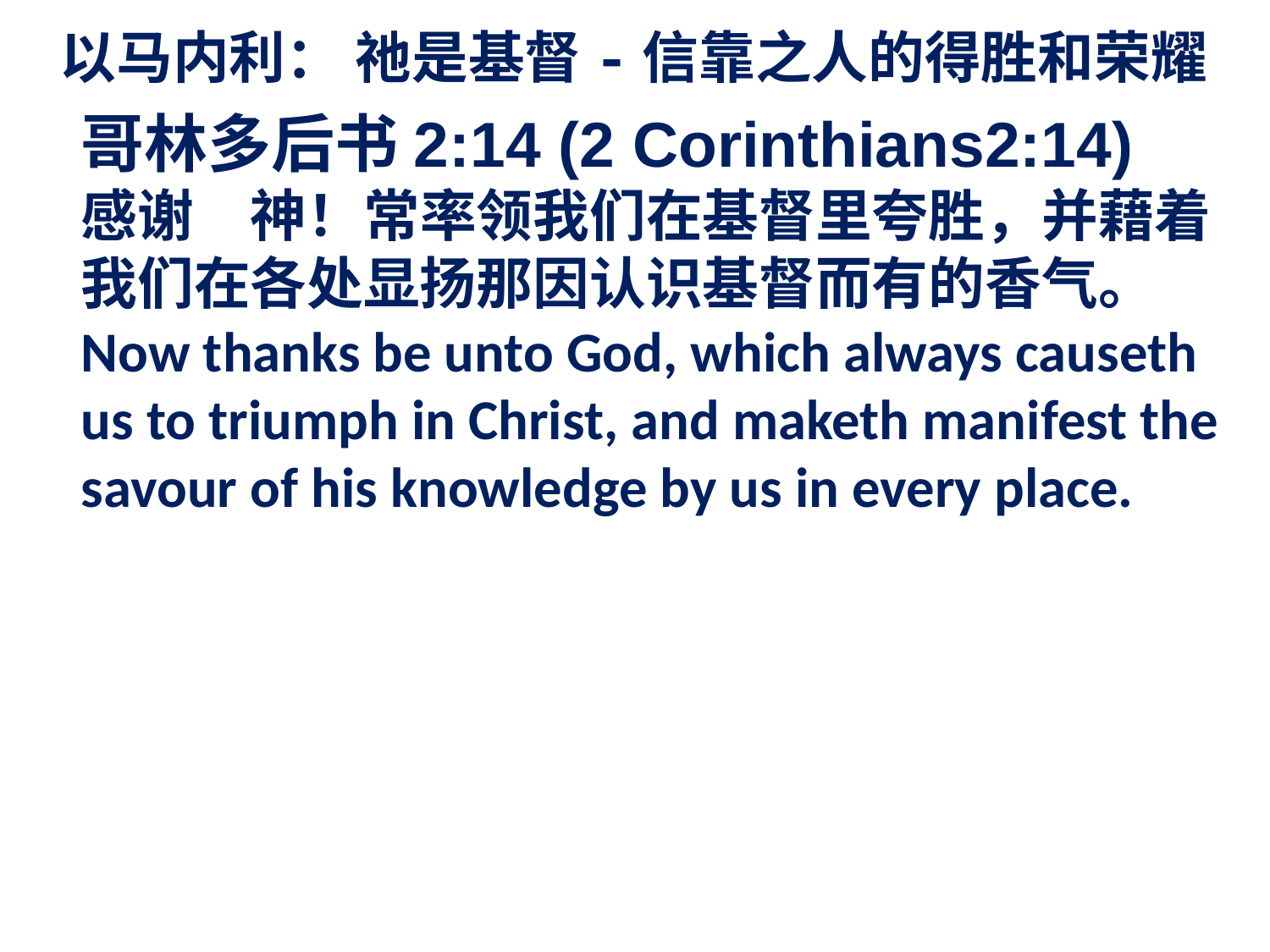

以马内利： 祂是基督-信靠之人的得胜和荣耀
哥林多后书2:14 (2 Corinthians2:14)
感谢　神！常率领我们在基督里夸胜，并藉着我们在各处显扬那因认识基督而有的香气。
Now thanks be unto God, which always causeth us to triumph in Christ, and maketh manifest the savour of his knowledge by us in every place.